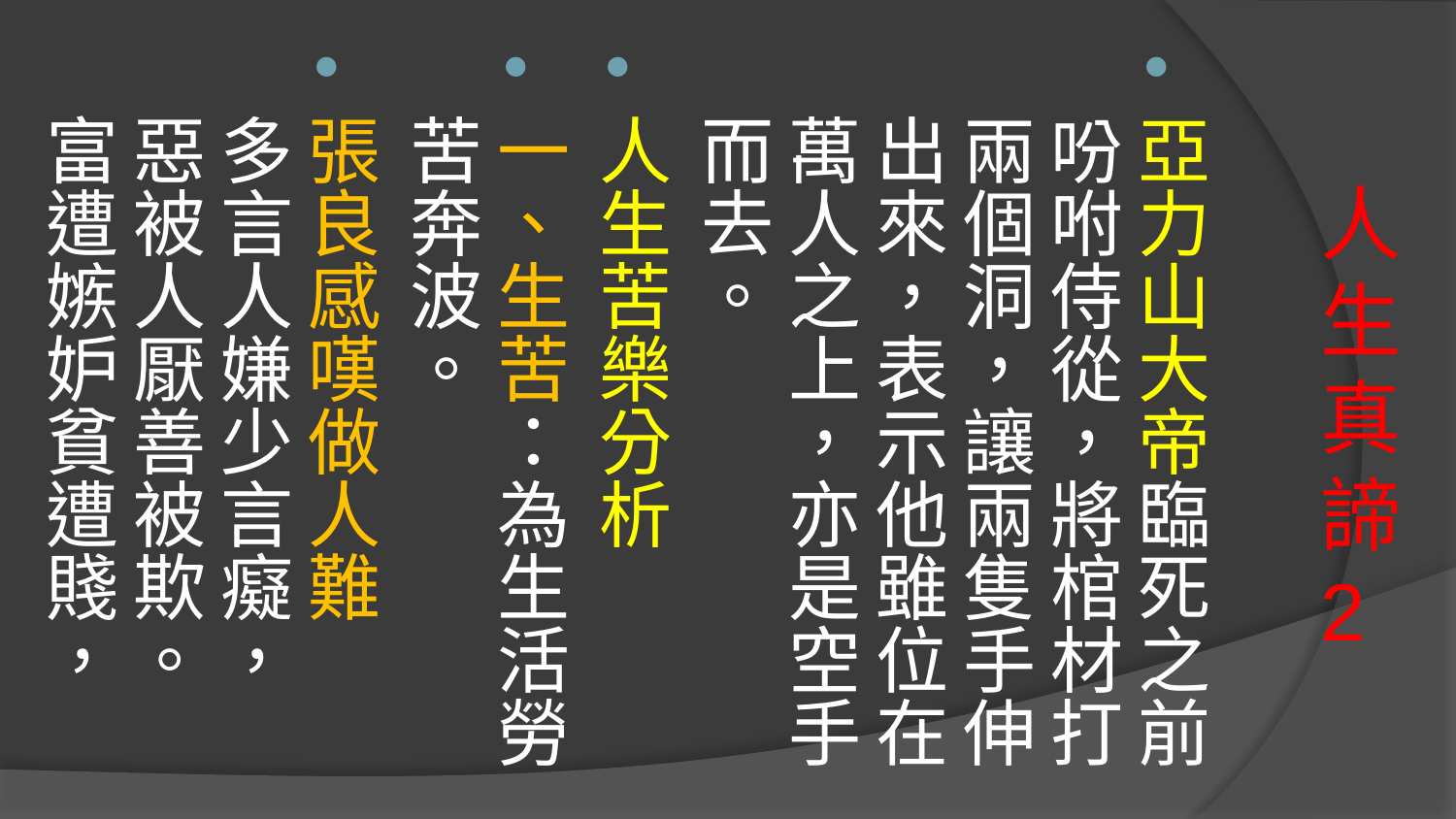

亞力山大帝臨死之前吩咐侍從，將棺材打兩個洞，讓兩隻手伸出來，表示他雖位在萬人之上，亦是空手而去。
人生苦樂分析
一、生苦：為生活勞苦奔波。
張良感嘆做人難         多言人嫌少言癡， 惡被人厭善被欺。 富遭嫉妒貧遭賤，
# 人生真諦2